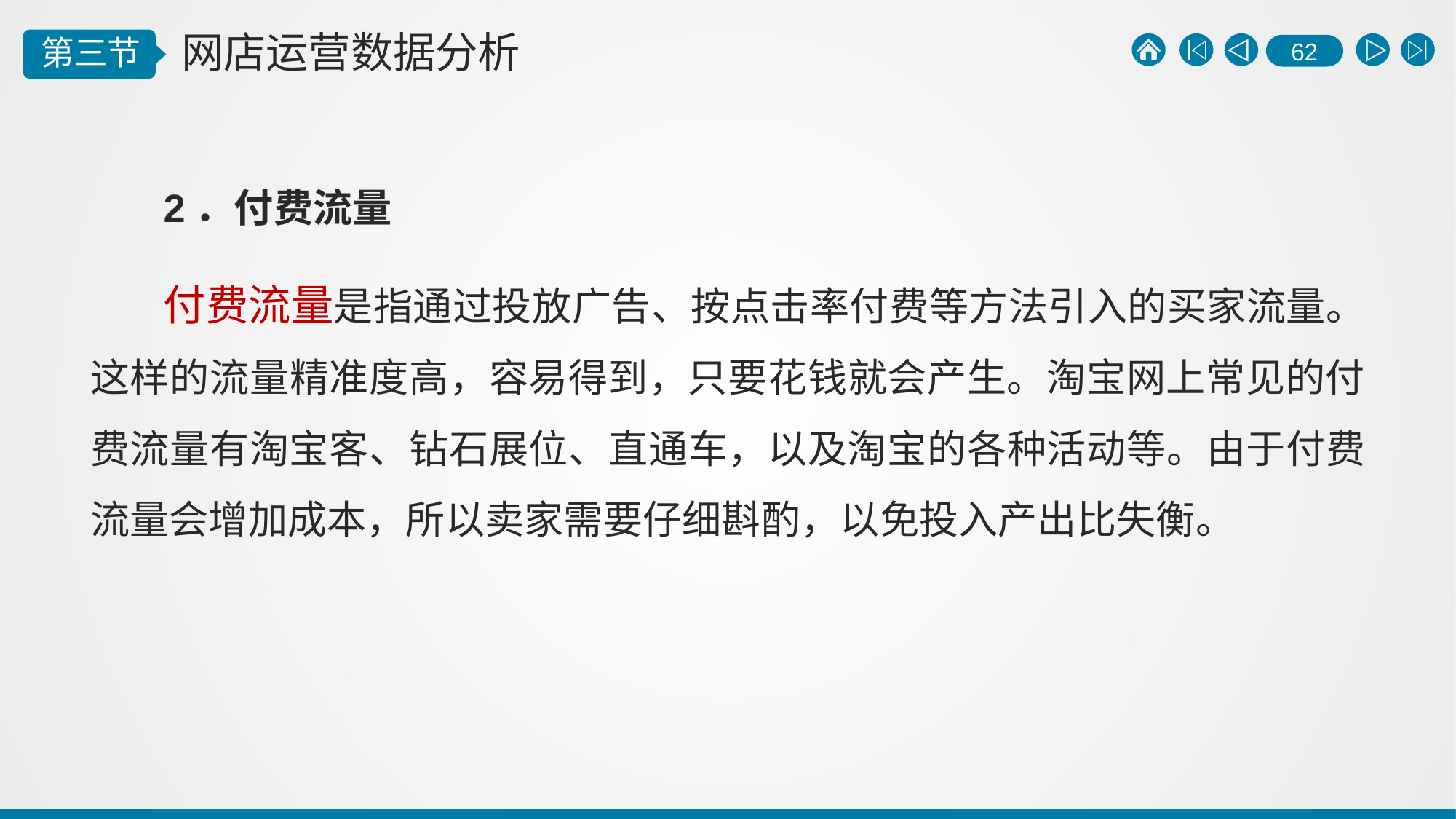

2．付费流量
付费流量是指通过投放广告、按点击率付费等方法引入的买家流量。这样的流量精准度高，容易得到，只要花钱就会产生。淘宝网上常见的付费流量有淘宝客、钻石展位、直通车，以及淘宝的各种活动等。由于付费流量会增加成本，所以卖家需要仔细斟酌，以免投入产出比失衡。